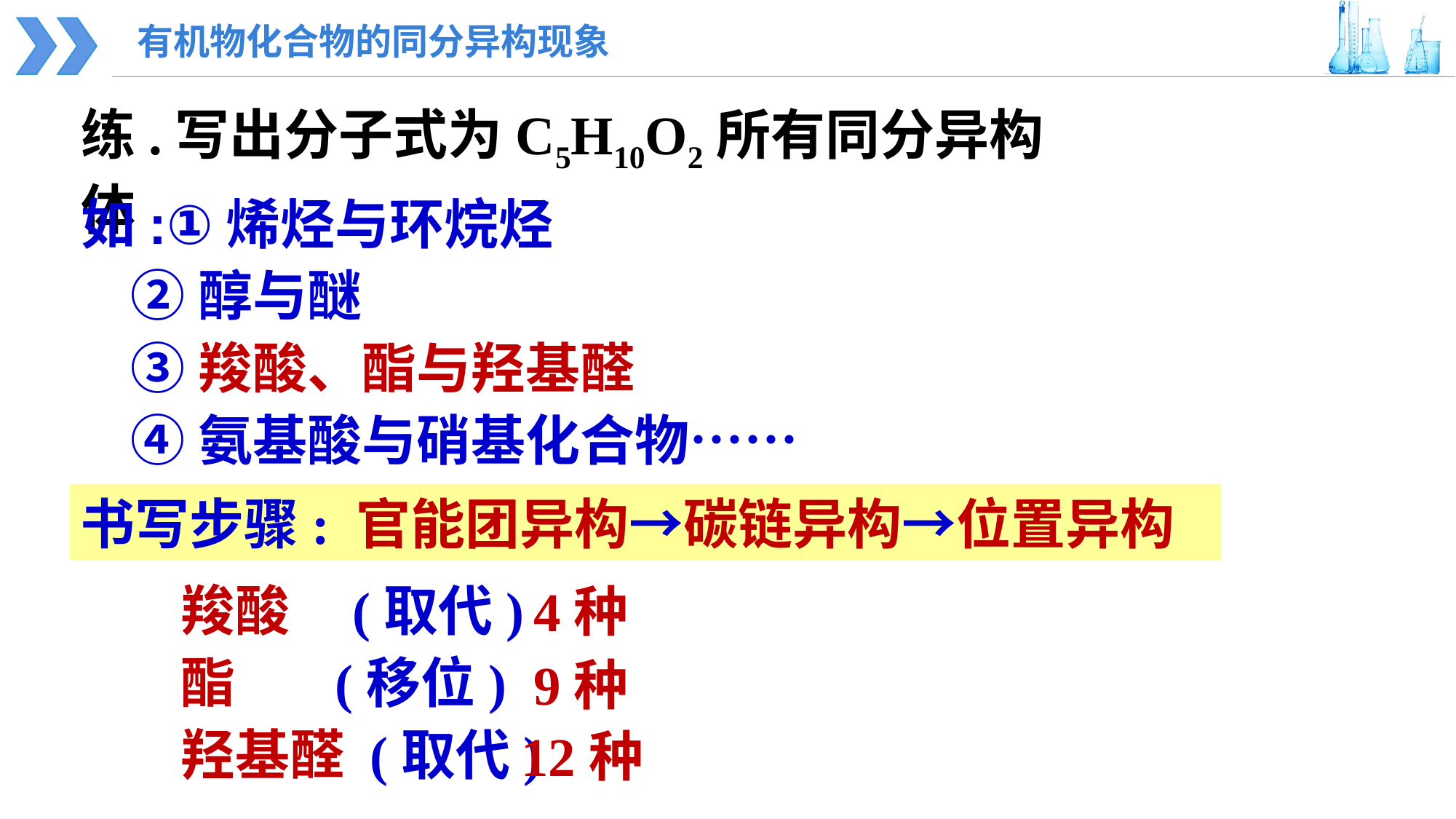

有机物化合物的同分异构现象
练.写出分子式为C5H10O2所有同分异构体
如:①烯烃与环烷烃
    ②醇与醚
    ③羧酸、酯与羟基醛
    ④氨基酸与硝基化合物……
书写步骤: 官能团异构→碳链异构→位置异构
羧酸    (取代)
酯       (移位)
羟基醛 (取代)
4种
9种
12种